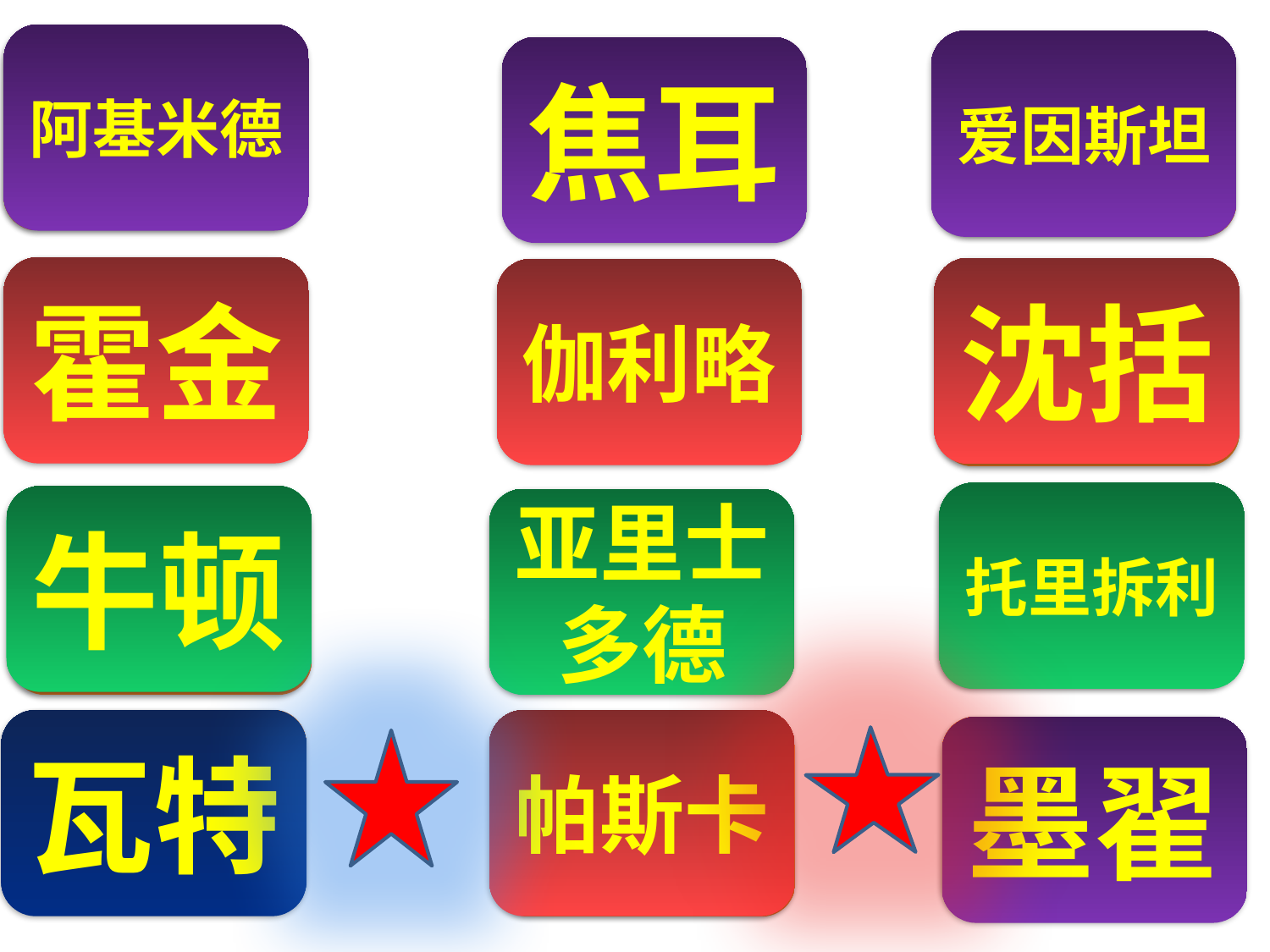

阿基米德
5分
爱因斯坦
焦耳
6分
10分
霍金
8分
沈括
伽利略
5分
9分
托里拆利
牛顿
7分
亚里士多德
9分
8分
瓦特
6分
帕斯卡
10分
7分
墨翟